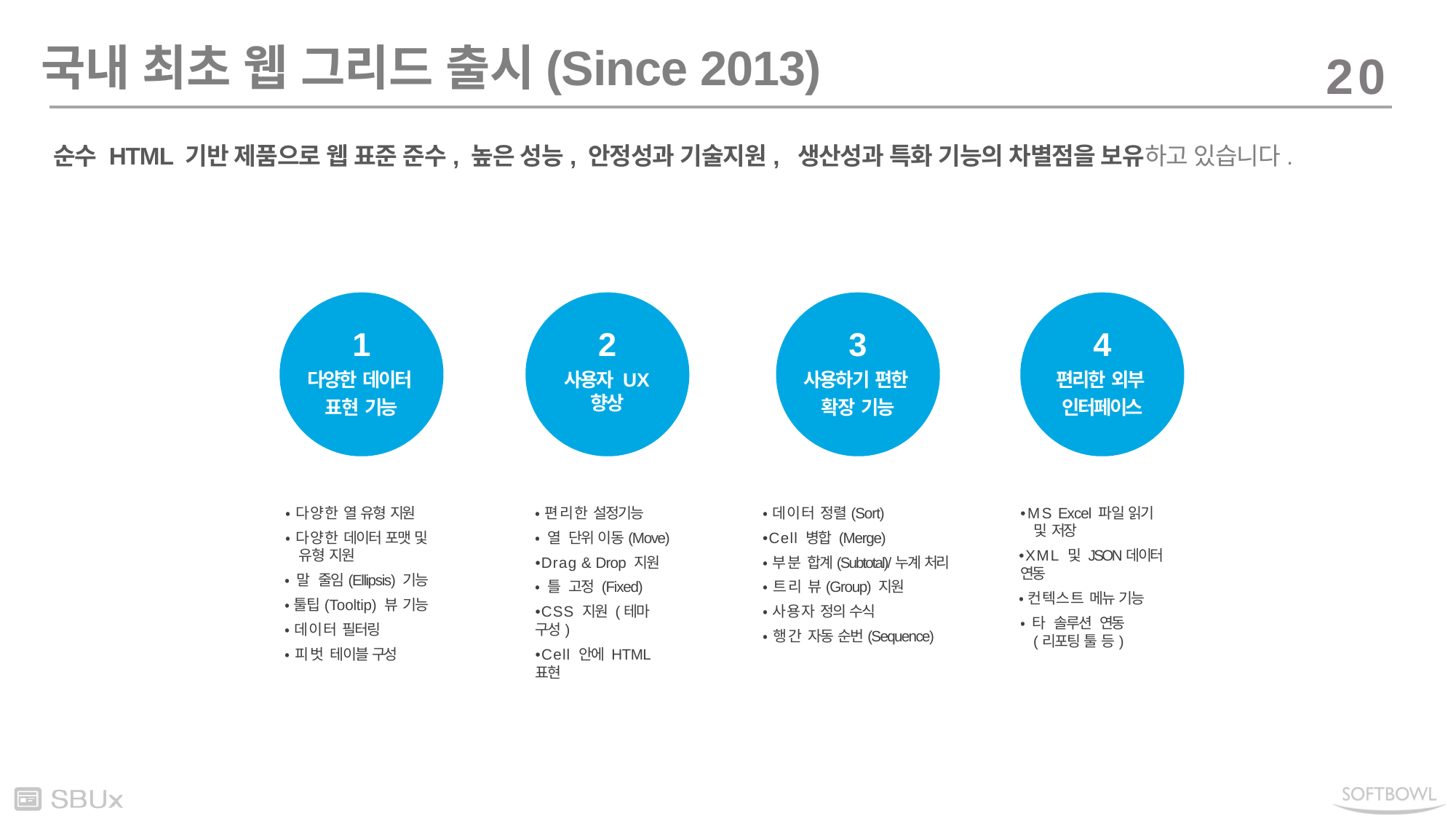

국내 최초 웹 그리드 출시(Since 2013)
20
순수 HTML 기반 제품으로 웹 표준 준수, 높은 성능, 안정성과 기술지원,  생산성과 특화 기능의 차별점을 보유하고 있습니다.

1
다양한 데이터  표현 기능
2
사용자 UX 향상
3
사용하기 편한  확장 기능
4
편리한 외부  인터페이스
•다양한 열 유형 지원
•다양한 데이터 포맷 및  유형 지원
•말 줄임(Ellipsis) 기능
•툴팁(Tooltip) 뷰 기능
•데이터 필터링
•피벗 테이블 구성
•편리한 설정기능
•열 단위 이동(Move)
•Drag & Drop 지원
•틀 고정 (Fixed)
•CSS 지원 (테마 구성)
•Cell 안에 HTML 표현
•데이터 정렬(Sort)
•Cell 병합 (Merge)
•부분 합계(Subtotal)/누계 처리
•트리 뷰(Group) 지원
•사용자 정의 수식
•행간 자동 순번(Sequence)
•MS Excel 파일 읽기  및 저장
•XML 및 JSON데이터 연동
•컨텍스트 메뉴 기능
•타 솔루션  연동     (리포팅 툴 등)